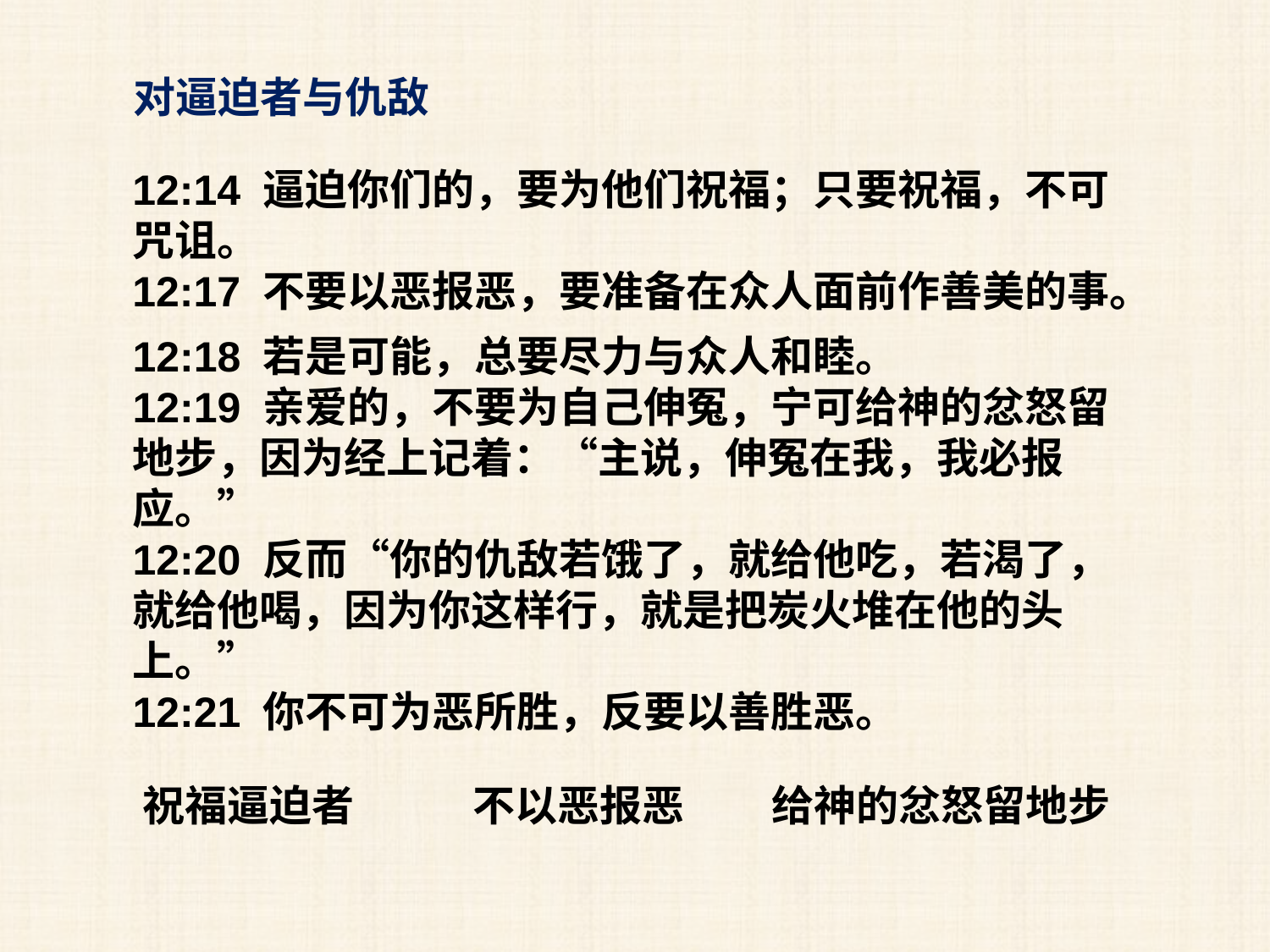

对逼迫者与仇敌
12:14 逼迫你们的，要为他们祝福；只要祝福，不可咒诅。
12:17 不要以恶报恶，要准备在众人面前作善美的事。
12:18 若是可能，总要尽力与众人和睦。
12:19 亲爱的，不要为自己伸冤，宁可给神的忿怒留地步，因为经上记着：“主说，伸冤在我，我必报应。”
12:20 反而“你的仇敌若饿了，就给他吃，若渴了，就给他喝，因为你这样行，就是把炭火堆在他的头上。”
12:21 你不可为恶所胜，反要以善胜恶。
祝福逼迫者
不以恶报恶
给神的忿怒留地步